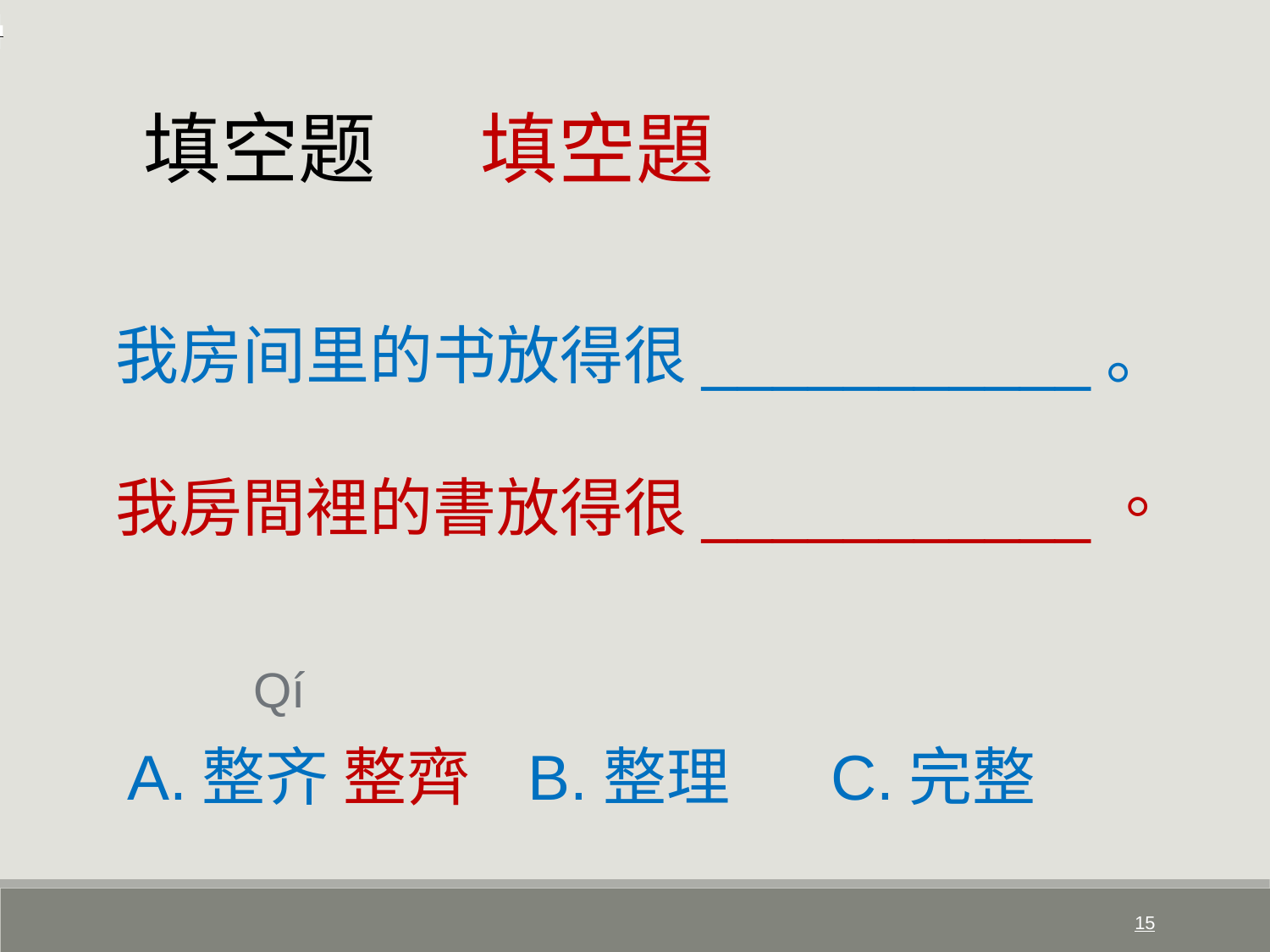

填空题      填空題

我房间里的书放得很___________。

我房間裡的書放得很___________。
Qí
A.整齐 整齊   B.整理      C.完整

15